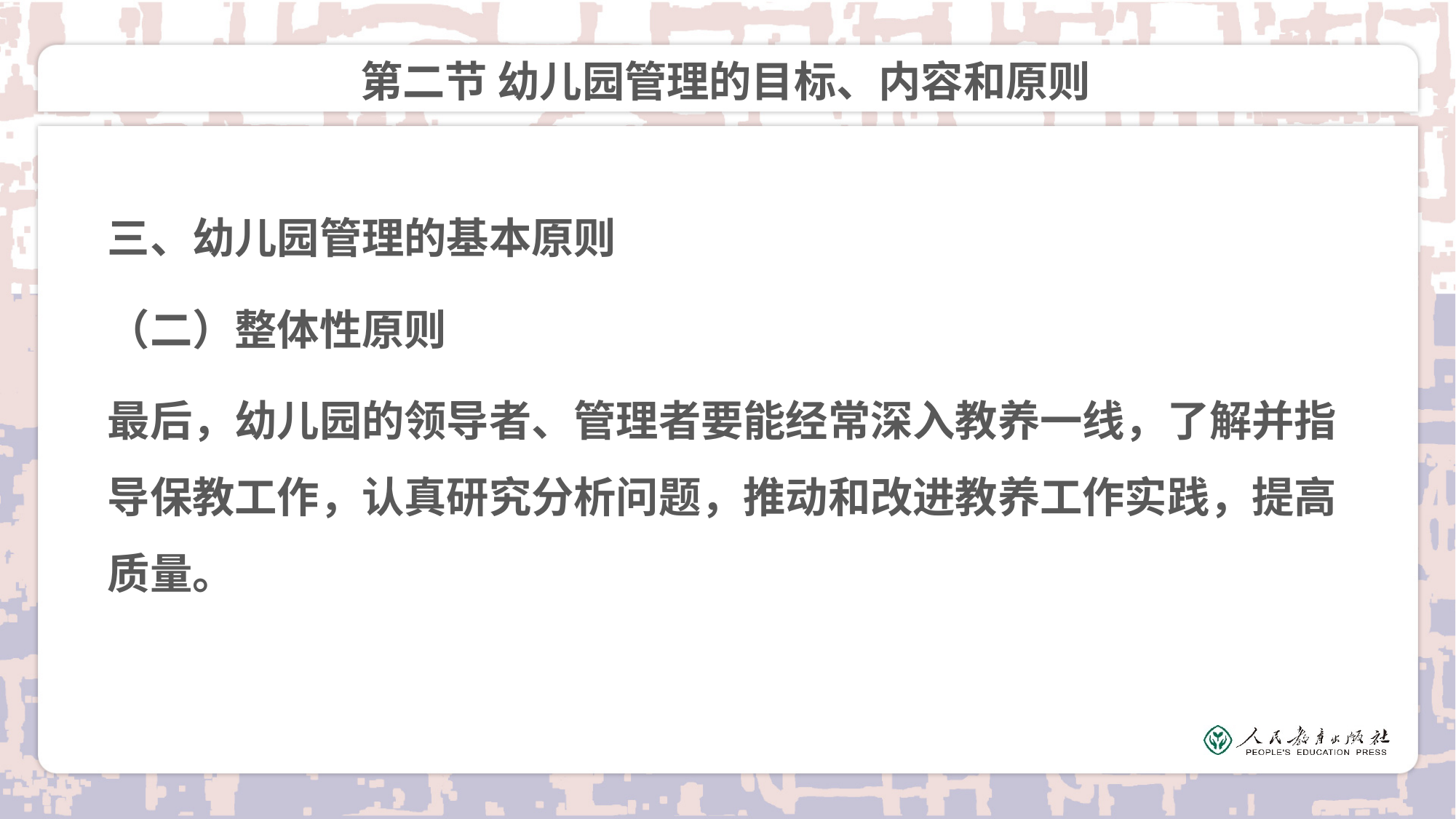

# 第二节 幼儿园管理的目标、内容和原则
三、幼儿园管理的基本原则
（二）整体性原则
最后，幼儿园的领导者、管理者要能经常深入教养一线，了解并指导保教工作，认真研究分析问题，推动和改进教养工作实践，提高质量。